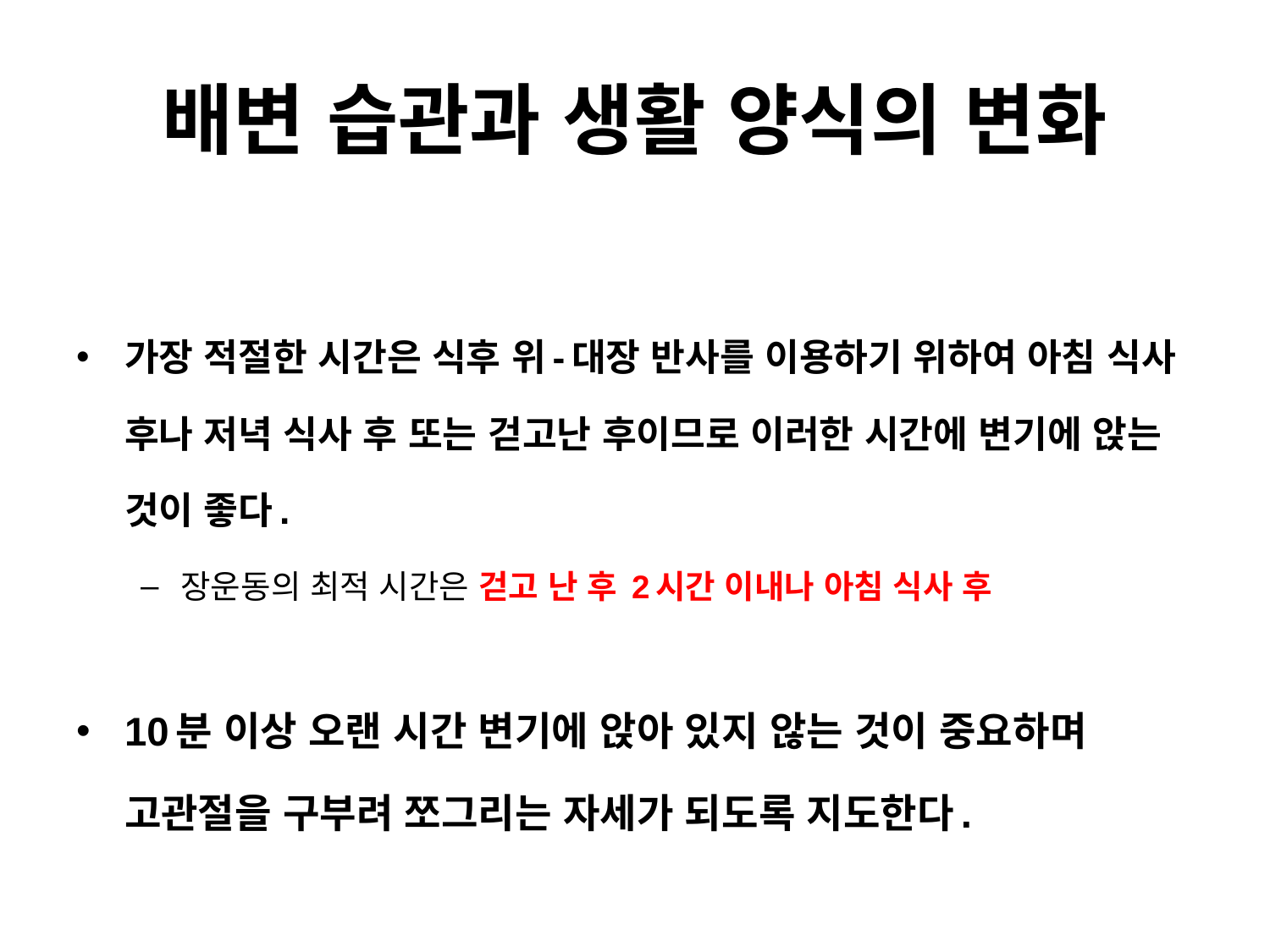

# 배변 습관과 생활 양식의 변화
가장 적절한 시간은 식후 위-대장 반사를 이용하기 위하여 아침 식사 후나 저녁 식사 후 또는 걷고난 후이므로 이러한 시간에 변기에 앉는 것이 좋다.
장운동의 최적 시간은 걷고 난 후 2시간 이내나 아침 식사 후

10분 이상 오랜 시간 변기에 앉아 있지 않는 것이 중요하며 고관절을 구부려 쪼그리는 자세가 되도록 지도한다.